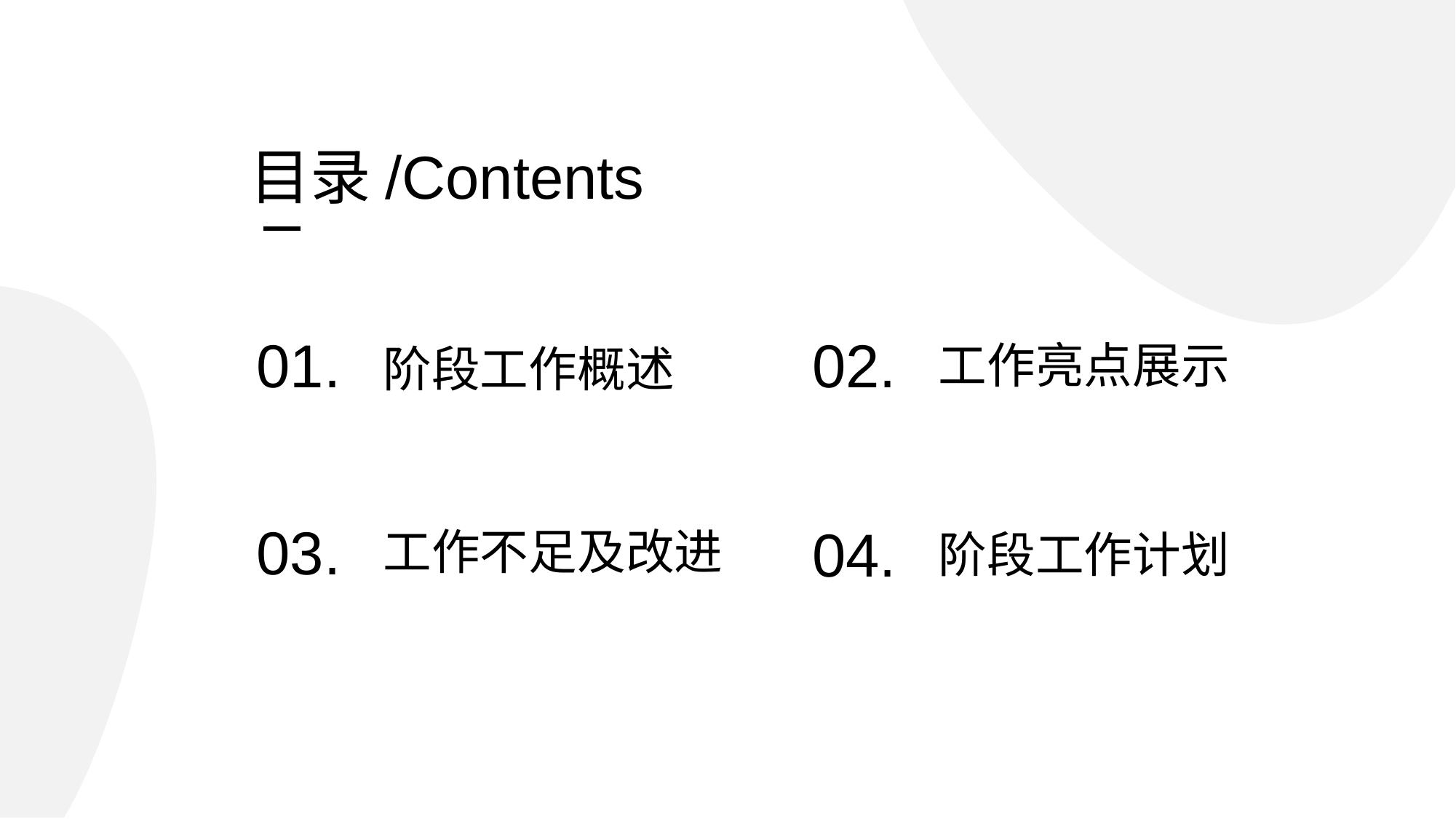

目录/Contents
01.
02.
工作亮点展示
阶段工作概述
03.
04.
工作不足及改进
阶段工作计划